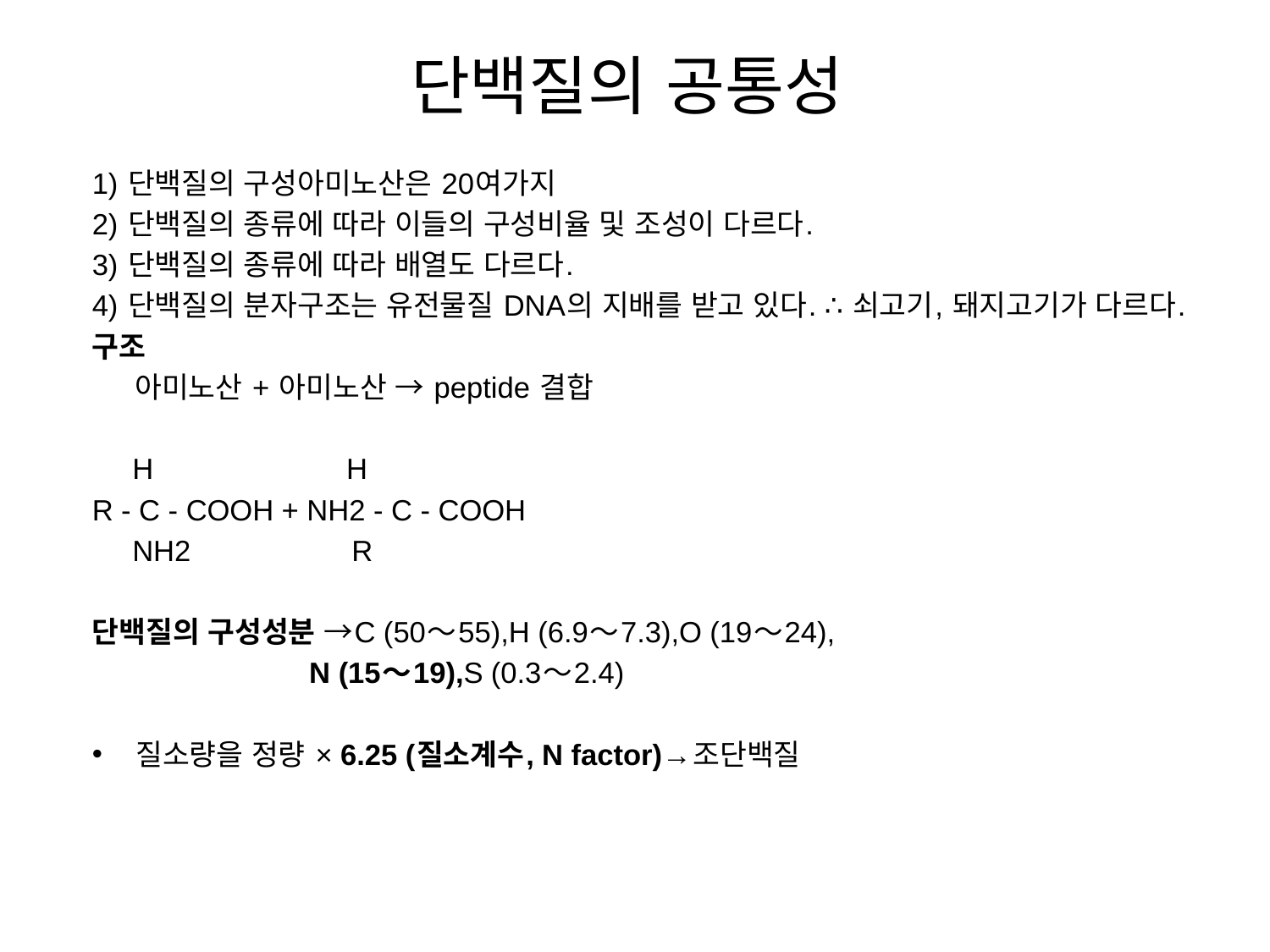

# 단백질의 공통성
1) 단백질의 구성아미노산은 20여가지
2) 단백질의 종류에 따라 이들의 구성비율 및 조성이 다르다.
3) 단백질의 종류에 따라 배열도 다르다.
4) 단백질의 분자구조는 유전물질 DNA의 지배를 받고 있다. ∴ 쇠고기, 돼지고기가 다르다.
구조
     아미노산 + 아미노산 → peptide 결합

     H                        H
R - C - COOH + NH2 - C - COOH
     NH2                    R

단백질의 구성성분 →C (50～55),H (6.9～7.3),O (19～24),
                           N (15～19),S (0.3～2.4)

질소량을 정량 × 6.25 (질소계수, N factor)→조단백질